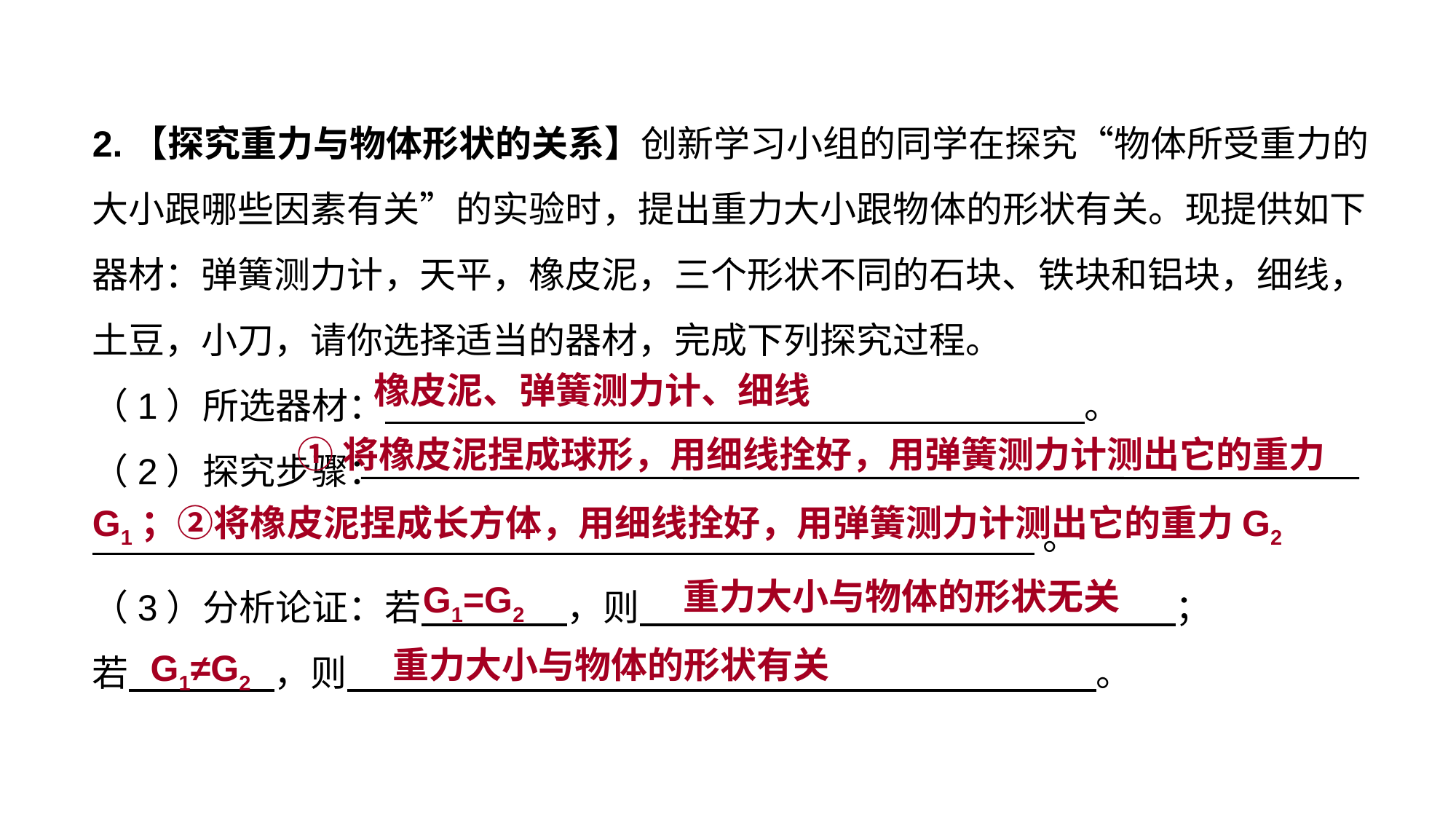

2.【探究重力与物体形状的关系】创新学习小组的同学在探究“物体所受重力的大小跟哪些因素有关”的实验时，提出重力大小跟物体的形状有关。现提供如下器材：弹簧测力计，天平，橡皮泥，三个形状不同的石块、铁块和铝块，细线，土豆，小刀，请你选择适当的器材，完成下列探究过程。
（1）所选器材：　                                                                                 。
（2）探究步骤：
                                                                                                                   。
设计实验 拓展提升
  橡皮泥、弹簧测力计、细线
                         ①将橡皮泥捏成球形，用细线拴好，用弹簧测力计测出它的重力G1；②将橡皮泥捏成长方体，用细线拴好，用弹簧测力计测出它的重力G2

（3）分析论证：若　　　　，则　                                                             ；
若　　　　，则　                                                                                       。
G1=G2
重力大小与物体的形状无关
G1≠G2
重力大小与物体的形状有关